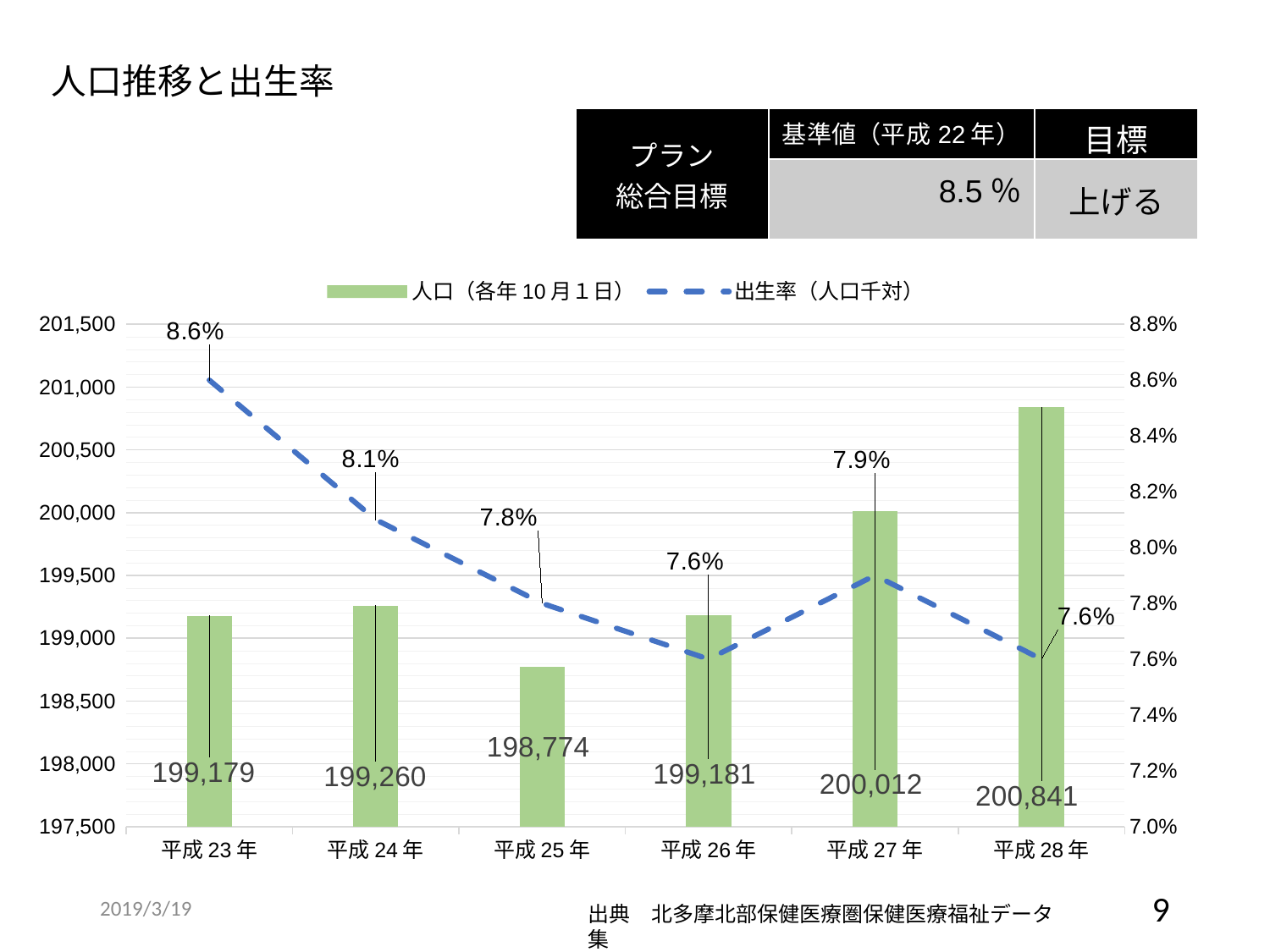

人口推移と出生率
| プラン 総合目標 | 基準値（平成22年） | 目標 |
| --- | --- | --- |
|  | 8.5％ | 上げる |

### Chart

| Category | 人口（各年10月１日） | 出生率（人口千対） |
|---|---|---|
| 平成23年 | 199179.0 | 0.086 |
| 平成24年 | 199260.0 | 0.081 |
| 平成25年 | 198774.0 | 0.078 |
| 平成26年 | 199181.0 | 0.076 |
| 平成27年 | 200012.0 | 0.079 |
| 平成28年 | 200841.0 | 0.076 |
2019/3/19
9
出典　北多摩北部保健医療圏保健医療福祉データ集